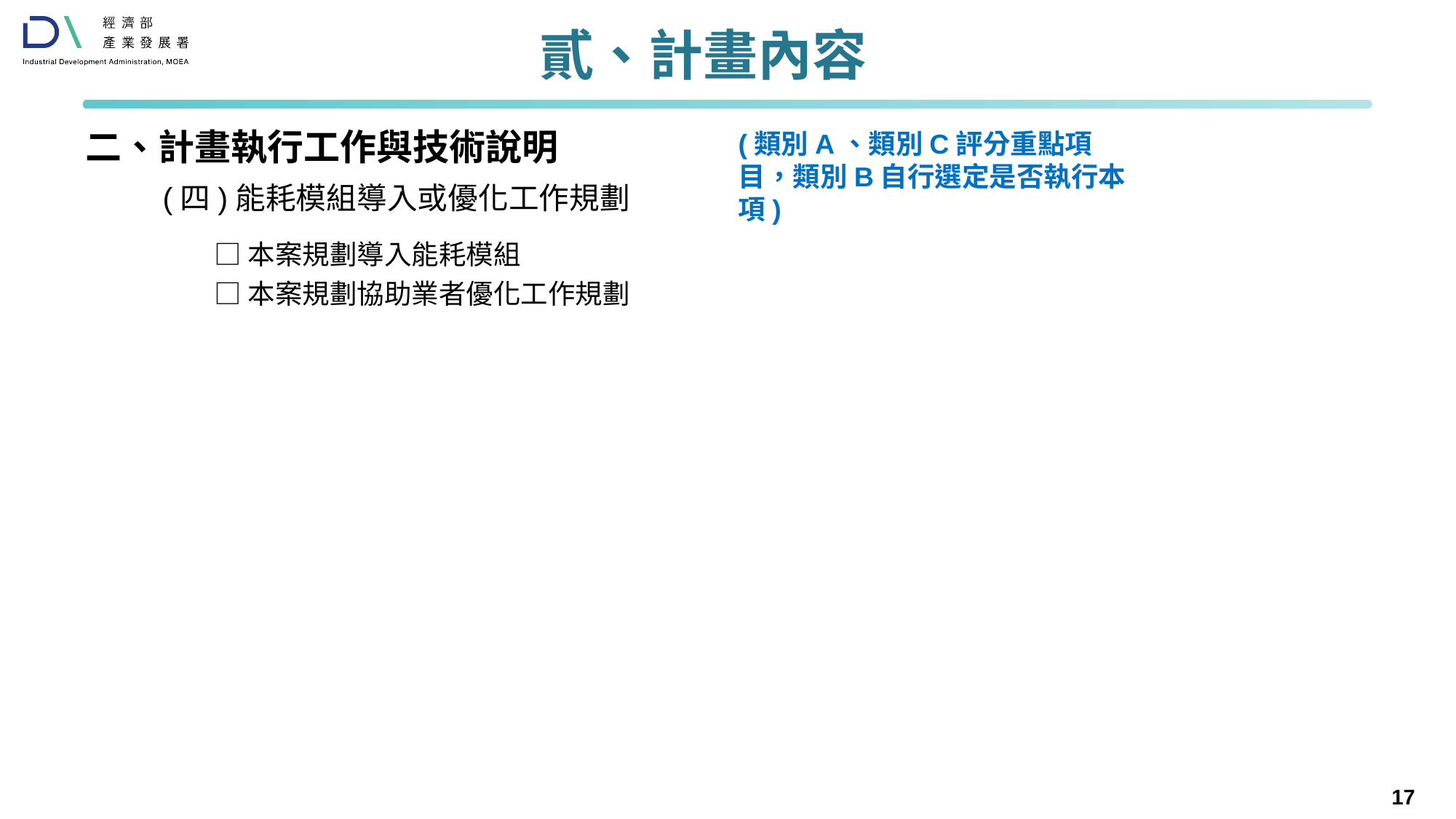

# 貳、計畫內容
(類別A、類別C評分重點項目，類別B自行選定是否執行本項)
二、計畫執行工作與技術說明
(四)能耗模組導入或優化工作規劃
□本案規劃導入能耗模組
□本案規劃協助業者優化工作規劃
17